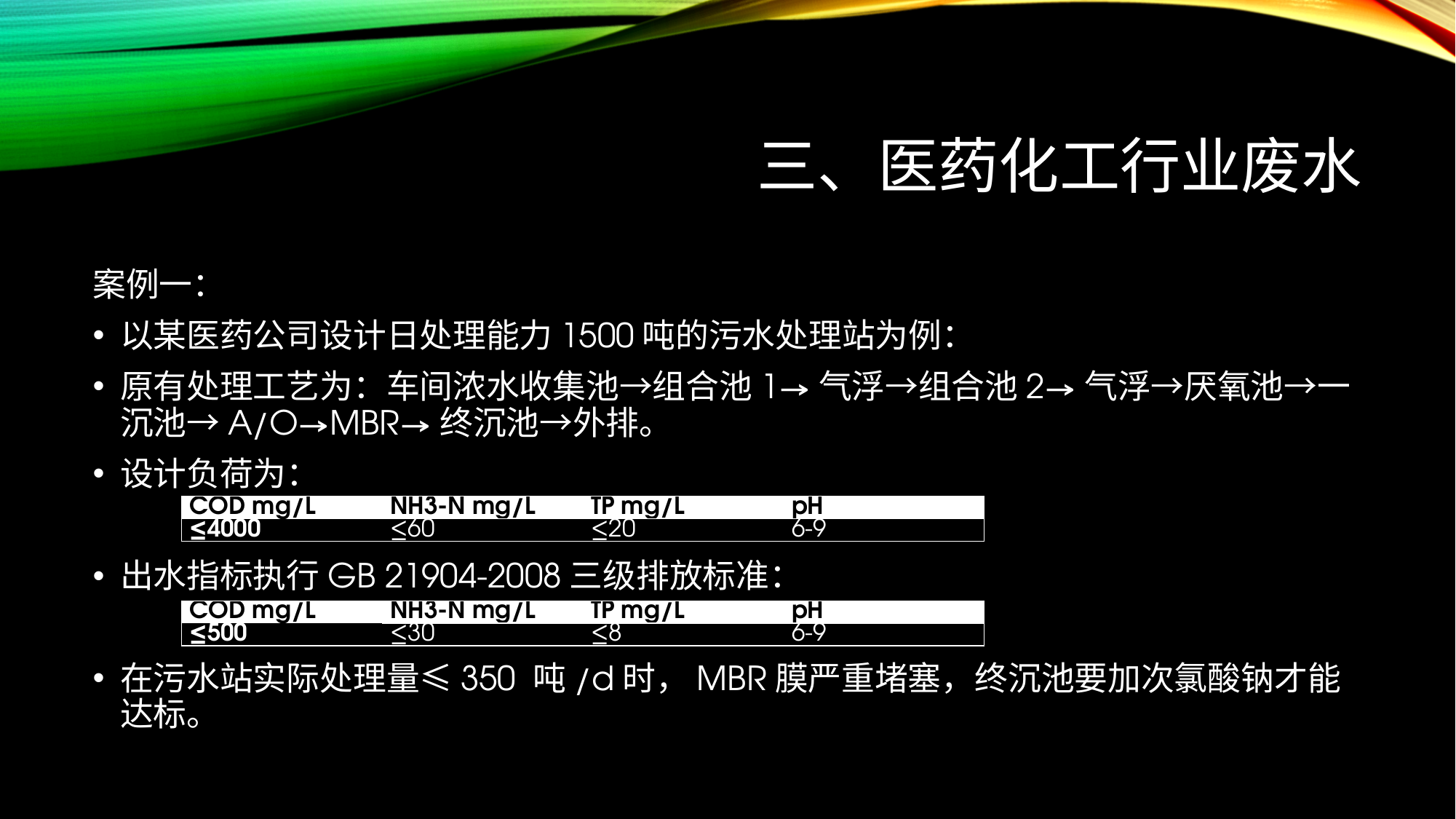

# 三、医药化工行业废水
案例一：
以某医药公司设计日处理能力1500吨的污水处理站为例：
原有处理工艺为：车间浓水收集池→组合池1→气浮→组合池2→气浮→厌氧池→一沉池→A/O→MBR→终沉池→外排。
设计负荷为：

出水指标执行GB 21904-2008三级排放标准：

在污水站实际处理量≤350 吨/d时，MBR膜严重堵塞，终沉池要加次氯酸钠才能达标。

| COD mg/L | NH3-N mg/L | TP mg/L | pH |
| --- | --- | --- | --- |
| ≤4000 | ≤60 | ≤20 | 6-9 |
| COD mg/L | NH3-N mg/L | TP mg/L | pH |
| --- | --- | --- | --- |
| ≤500 | ≤30 | ≤8 | 6-9 |